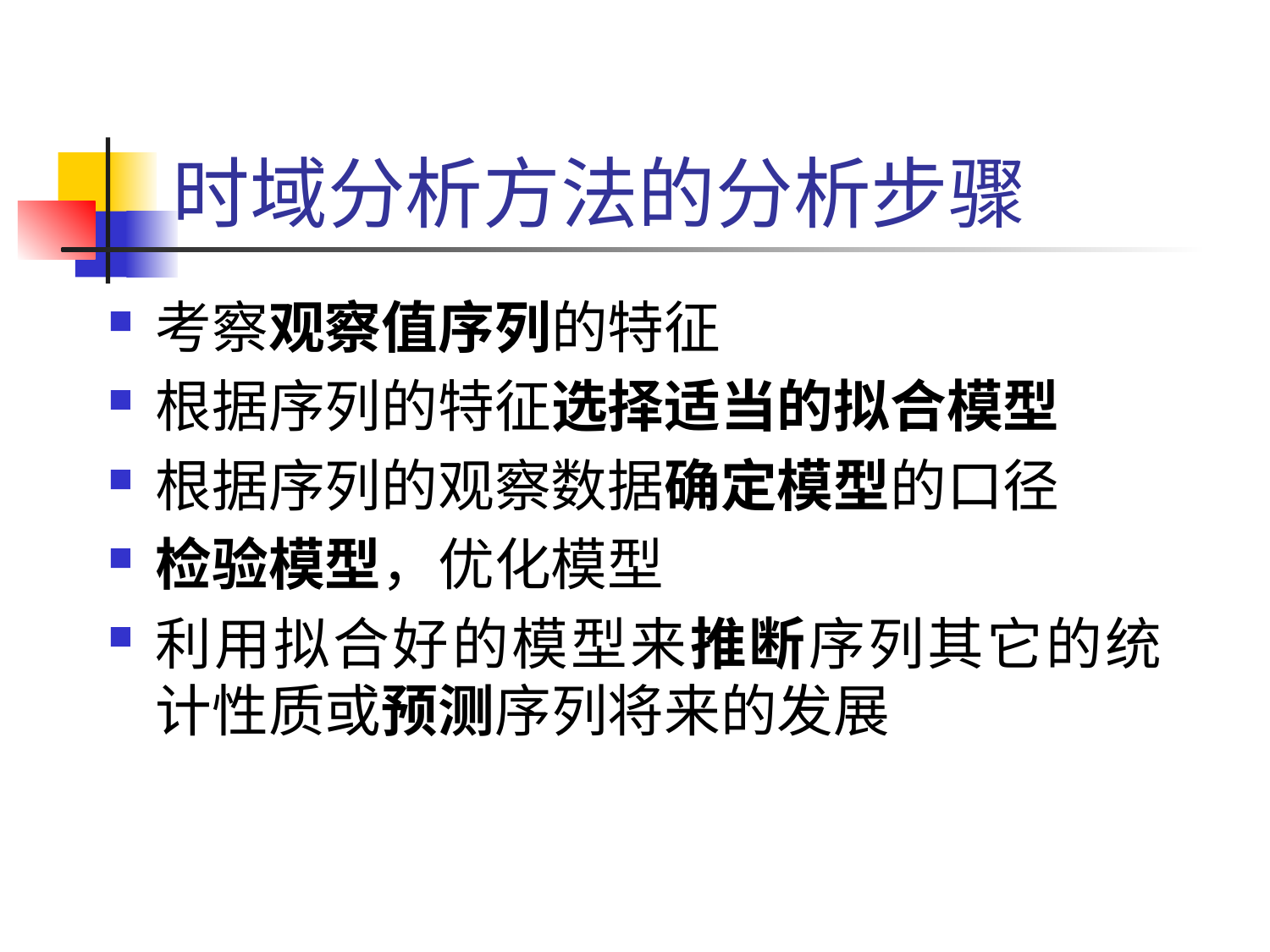

# 时域分析方法的分析步骤
考察观察值序列的特征
根据序列的特征选择适当的拟合模型
根据序列的观察数据确定模型的口径
检验模型，优化模型
利用拟合好的模型来推断序列其它的统计性质或预测序列将来的发展